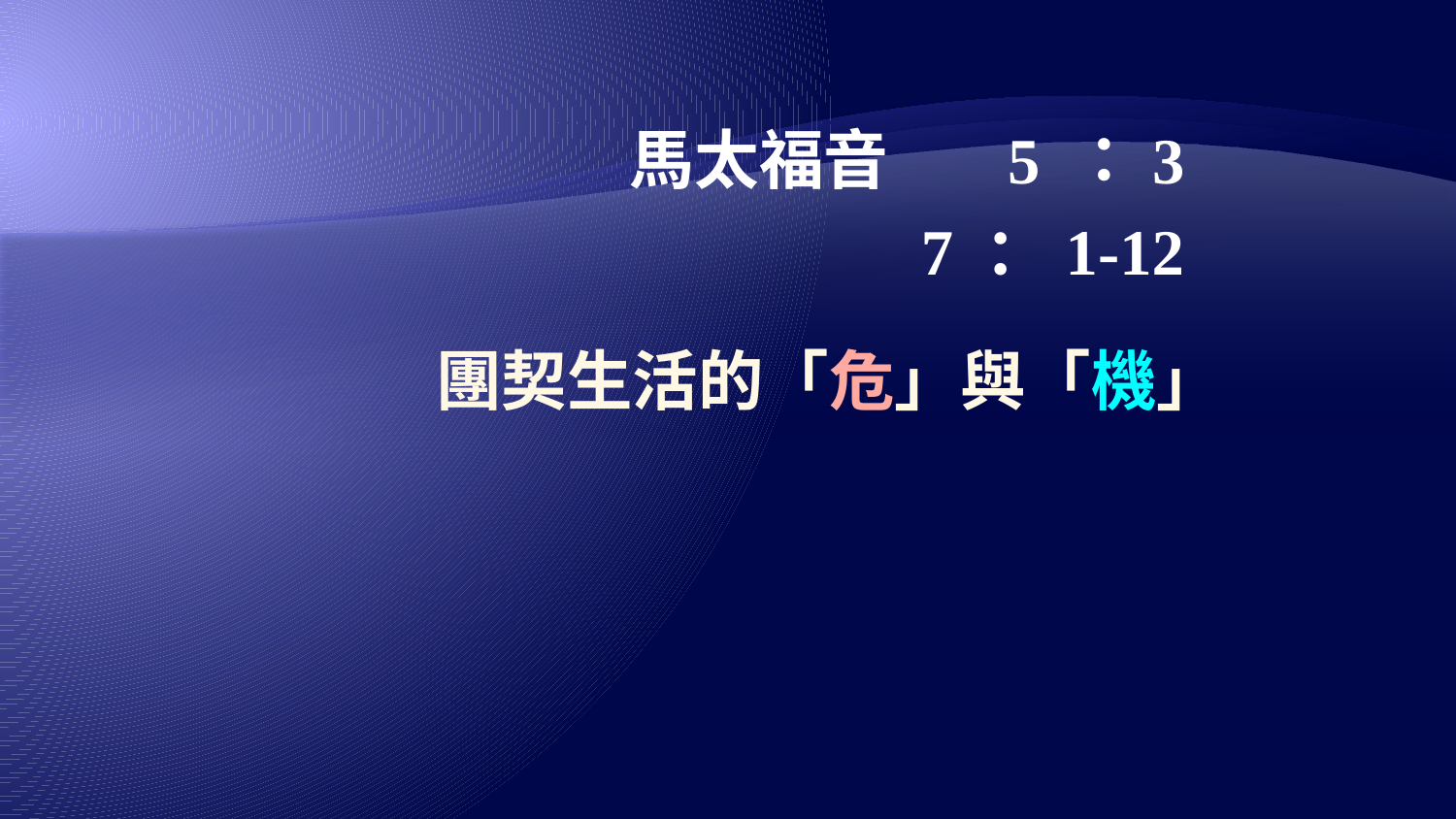

馬太福音       5 ：3
 7 ：1-12
# 團契生活的「危」與「機」